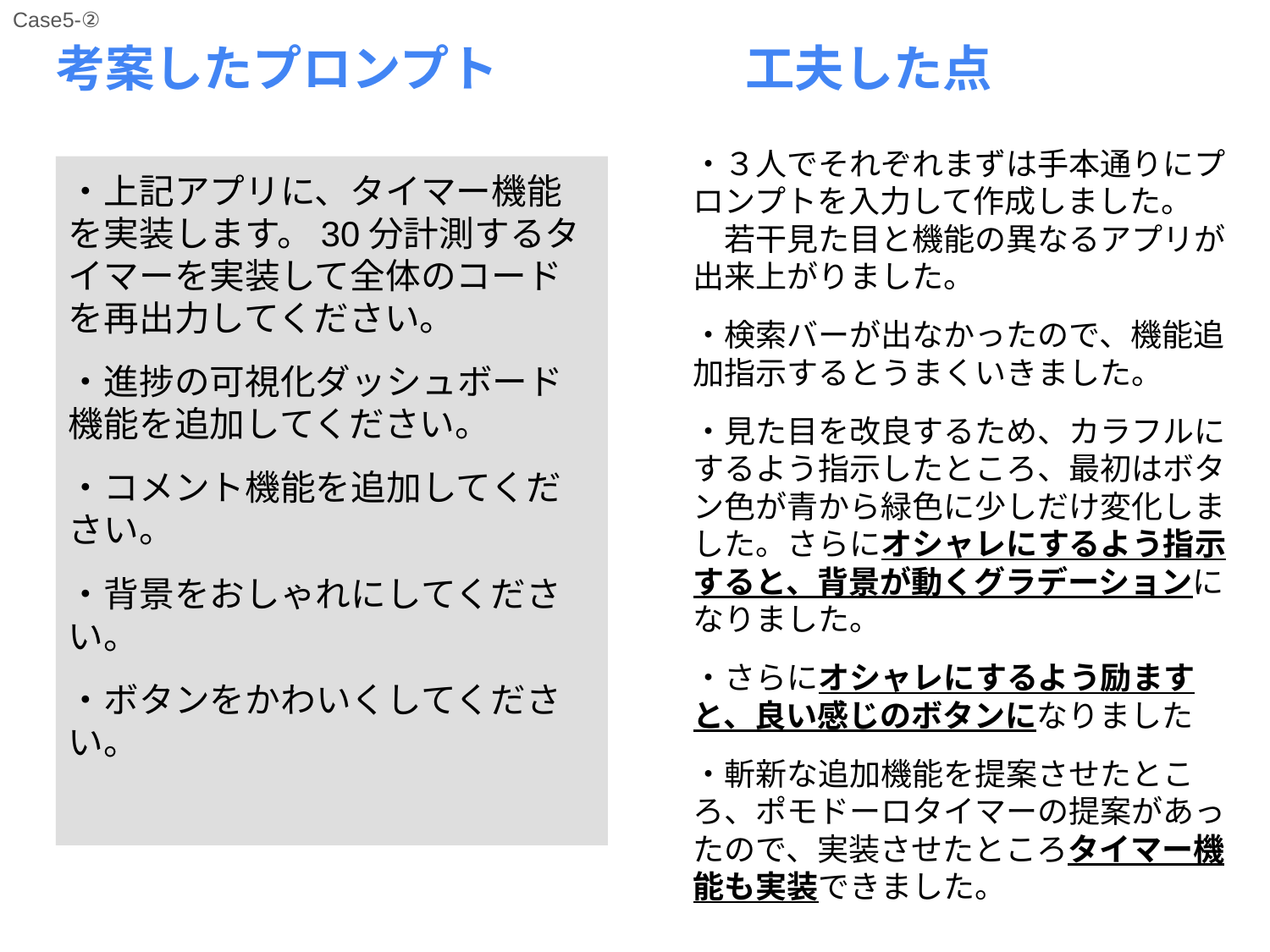

Case5-②
# 考案したプロンプト
工夫した点
・３人でそれぞれまずは手本通りにプロンプトを入力して作成しました。
　若干見た目と機能の異なるアプリが出来上がりました。
・検索バーが出なかったので、機能追加指示するとうまくいきました。
・見た目を改良するため、カラフルにするよう指示したところ、最初はボタン色が青から緑色に少しだけ変化しました。さらにオシャレにするよう指示すると、背景が動くグラデーションになりました。
・さらにオシャレにするよう励ますと、良い感じのボタンになりました
・斬新な追加機能を提案させたところ、ポモドーロタイマーの提案があったので、実装させたところタイマー機能も実装できました。
・上記アプリに、タイマー機能を実装します。30分計測するタイマーを実装して全体のコードを再出力してください。
・進捗の可視化ダッシュボード機能を追加してください。
・コメント機能を追加してください。
・背景をおしゃれにしてください。
・ボタンをかわいくしてください。